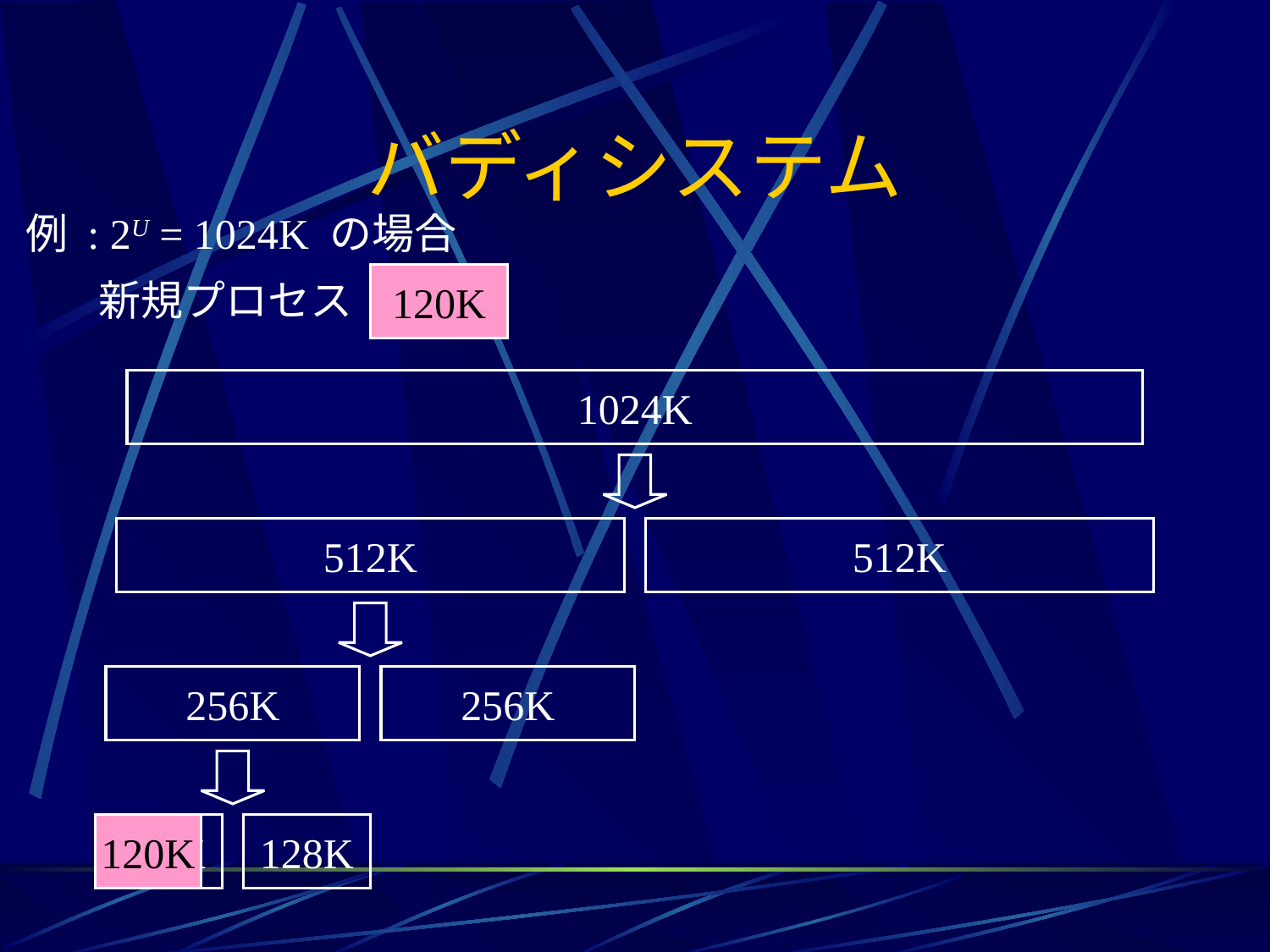

# バディシステム
例 : 2U = 1024K の場合
120K
新規プロセス
1024K

512K
512K

256K
256K

128K
128K
120K